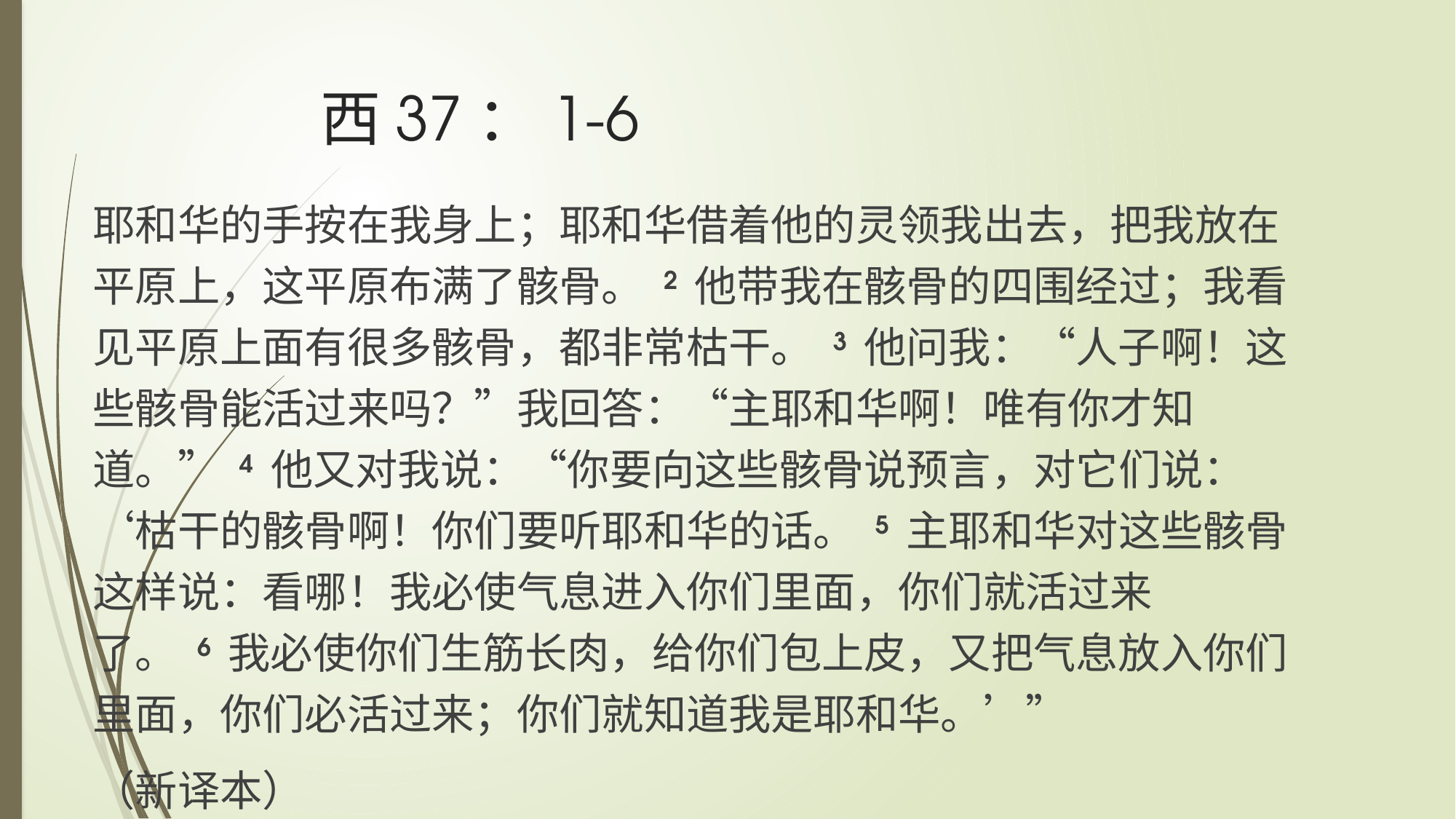

# 西37：1-6
耶和华的手按在我身上；耶和华借着他的灵领我出去，把我放在平原上，这平原布满了骸骨。 2 他带我在骸骨的四围经过；我看见平原上面有很多骸骨，都非常枯干。 3 他问我：“人子啊！这些骸骨能活过来吗？”我回答：“主耶和华啊！唯有你才知道。” 4 他又对我说：“你要向这些骸骨说预言，对它们说：‘枯干的骸骨啊！你们要听耶和华的话。 5 主耶和华对这些骸骨这样说：看哪！我必使气息进入你们里面，你们就活过来了。 6 我必使你们生筋长肉，给你们包上皮，又把气息放入你们里面，你们必活过来；你们就知道我是耶和华。’”
（新译本）